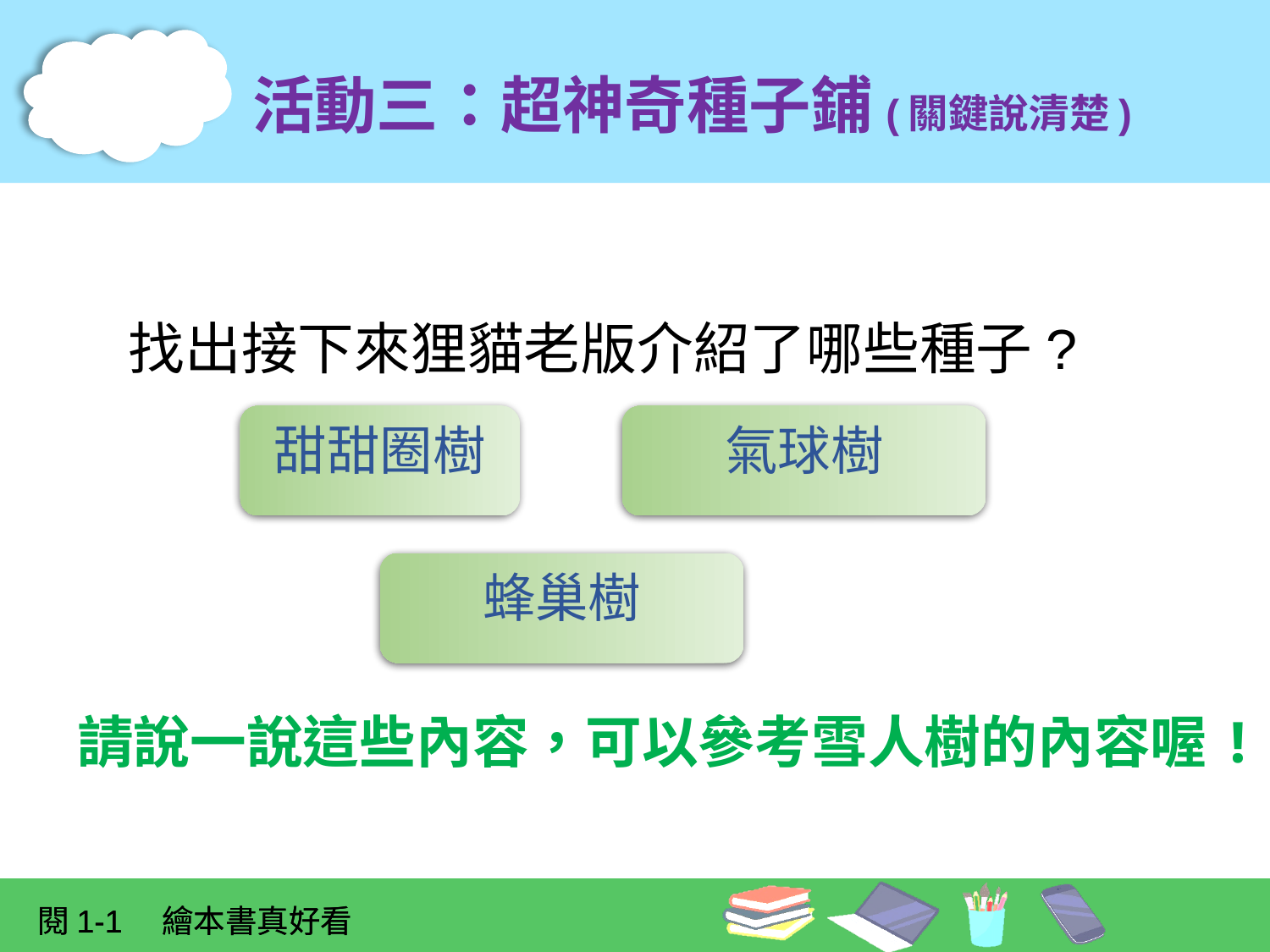

活動三：超神奇種子鋪(關鍵說清楚)
氣球樹
找出接下來狸貓老版介紹了哪些種子?
甜甜圈樹
蜂巢樹
請說一說這些內容，可以參考雪人樹的內容喔!